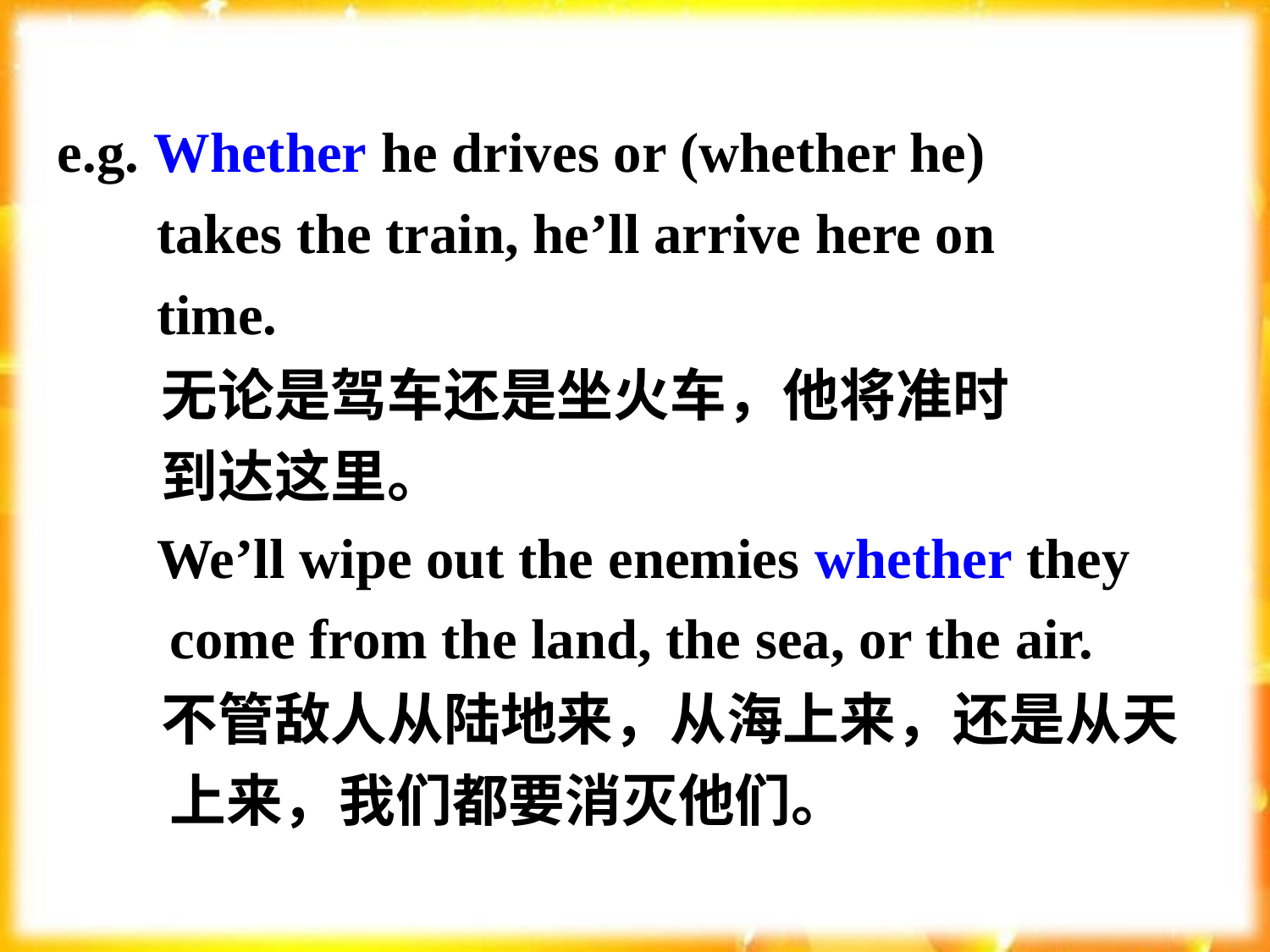

e.g. Whether he drives or (whether he)
       takes the train, he’ll arrive here on
       time.
       无论是驾车还是坐火车，他将准时
       到达这里。
       We’ll wipe out the enemies whether they come from the land, the sea, or the air.
       不管敌人从陆地来，从海上来，还是从天上来，我们都要消灭他们。